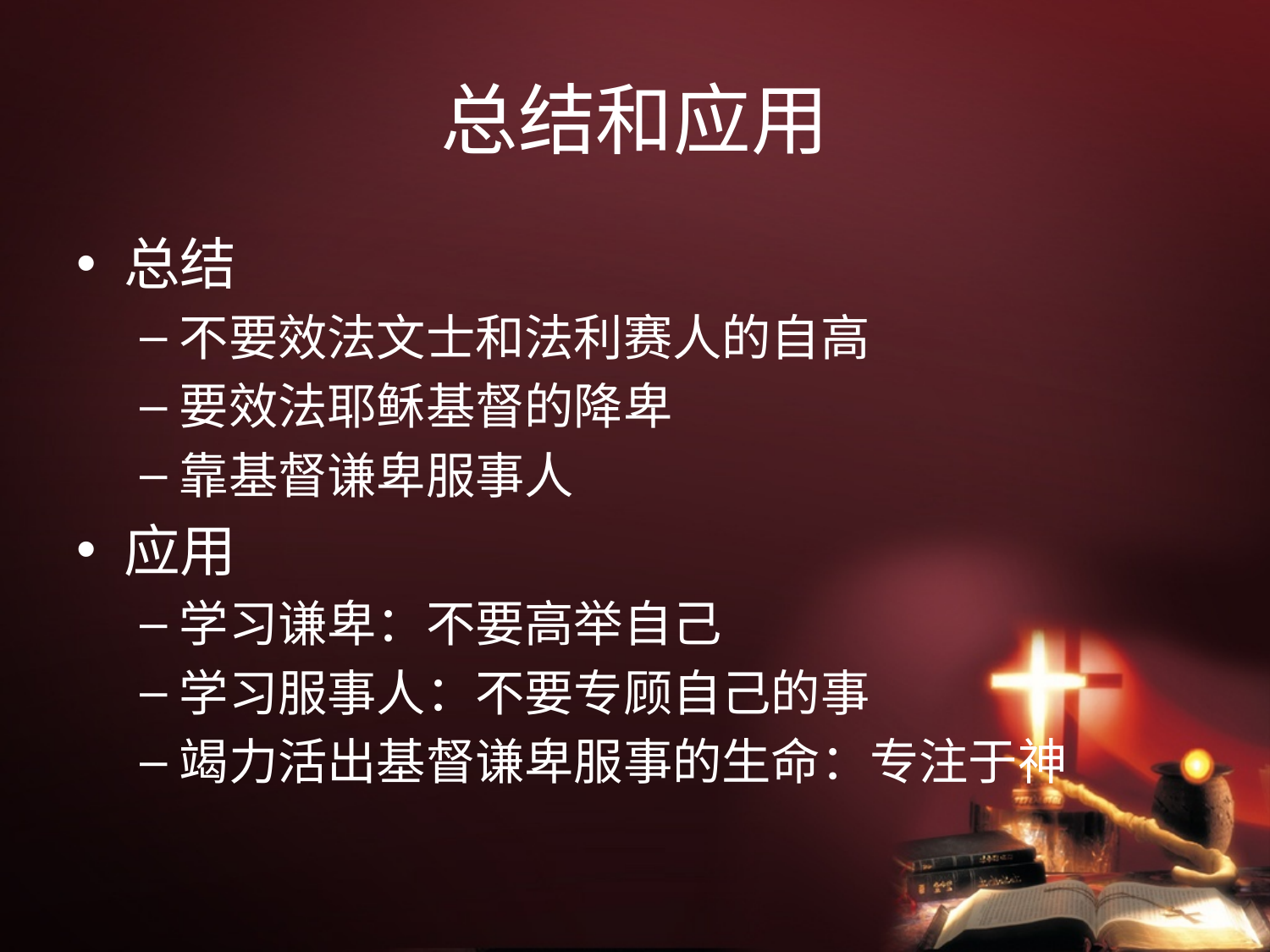

# 总结和应用
总结
不要效法文士和法利赛人的自高
要效法耶稣基督的降卑
靠基督谦卑服事人
应用
学习谦卑：不要高举自己
学习服事人：不要专顾自己的事
竭力活出基督谦卑服事的生命：专注于神